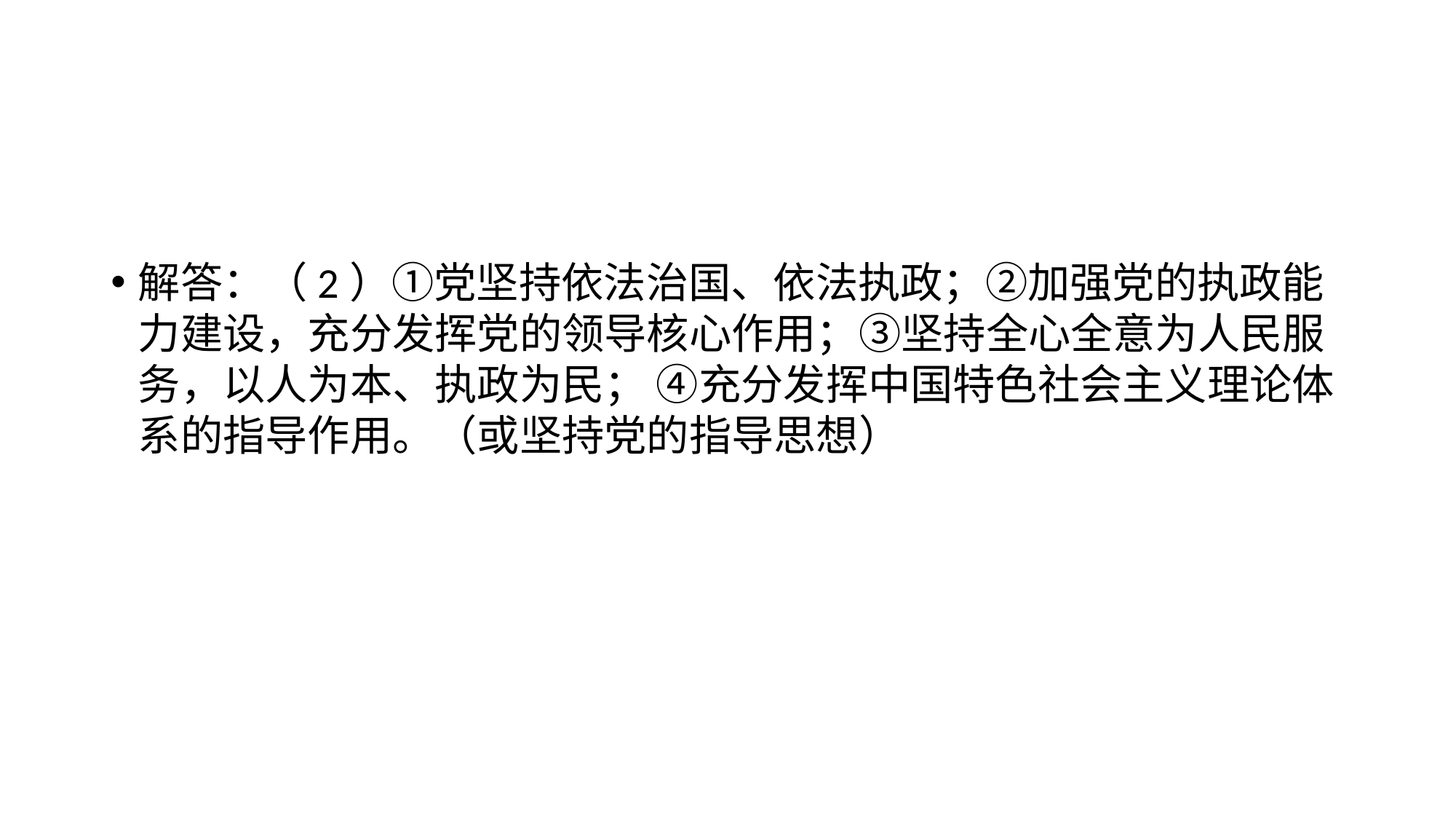

#

解答：（2）①党坚持依法治国、依法执政；②加强党的执政能力建设，充分发挥党的领导核心作用；③坚持全心全意为人民服务，以人为本、执政为民； ④充分发挥中国特色社会主义理论体系的指导作用。（或坚持党的指导思想）